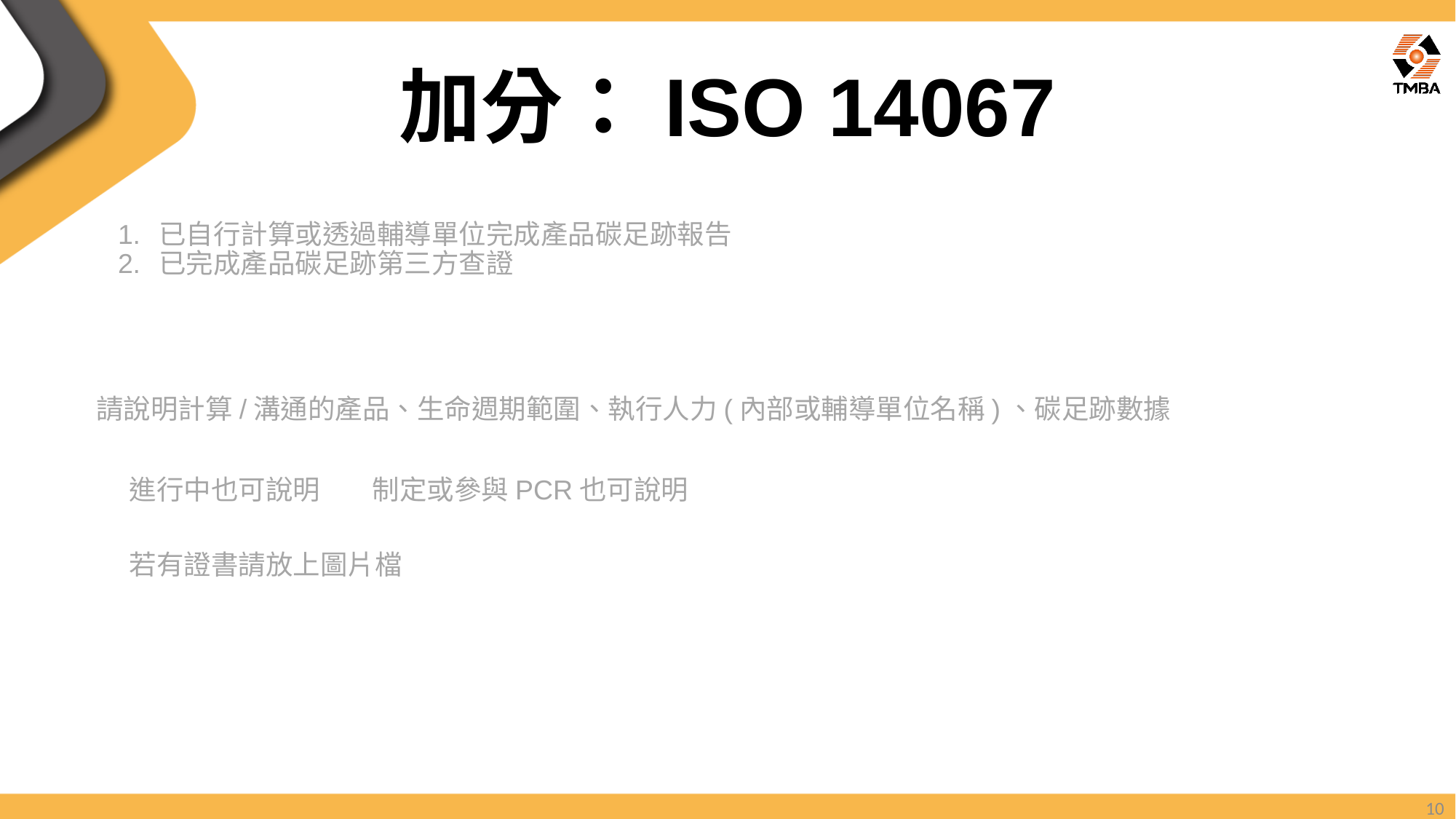

加分：ISO 14067
已自行計算或透過輔導單位完成產品碳足跡報告
已完成產品碳足跡第三方查證
請說明計算/溝通的產品、生命週期範圍、執行人力(內部或輔導單位名稱)、碳足跡數據
進行中也可說明
制定或參與PCR也可說明
若有證書請放上圖片檔
10